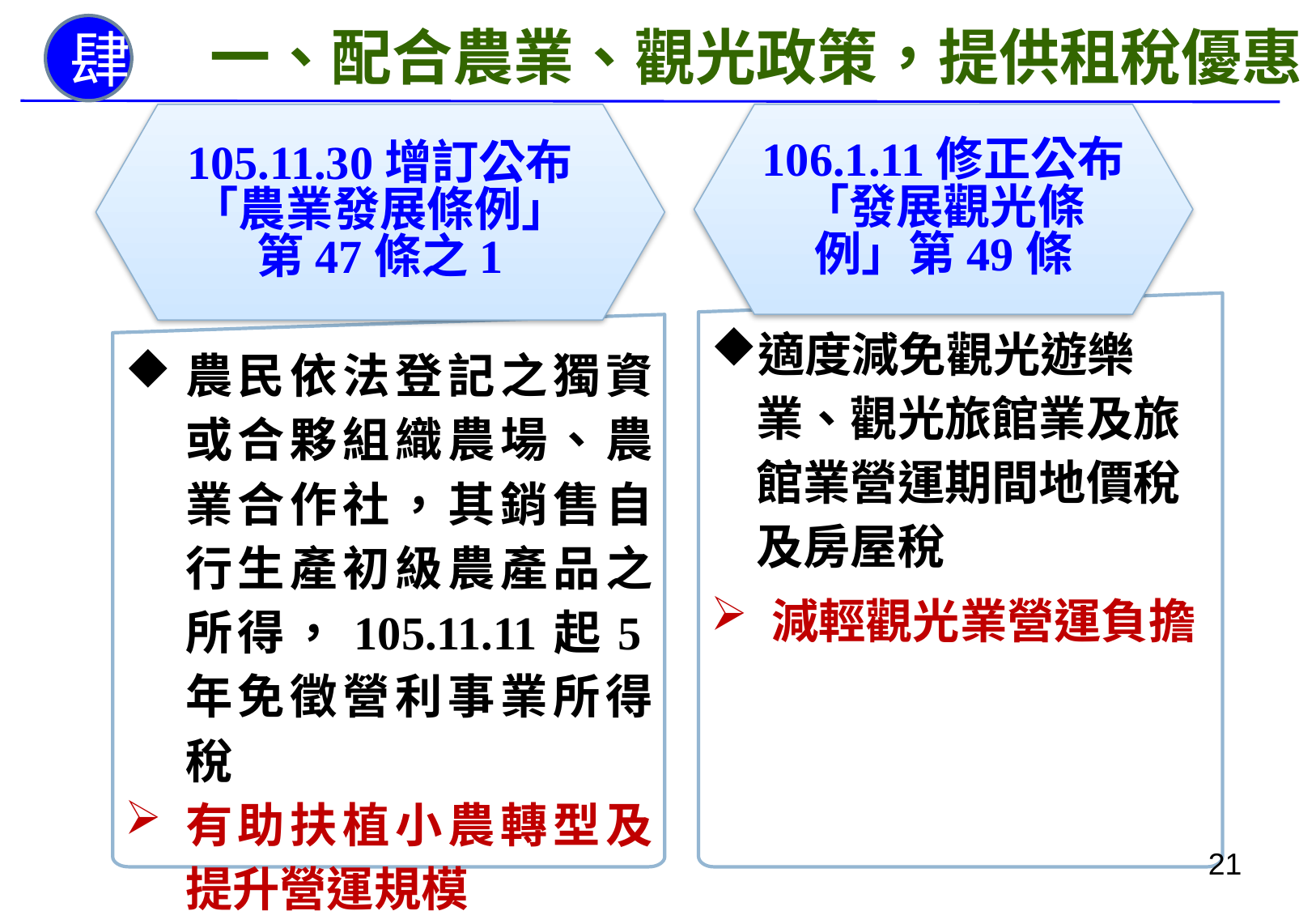

一、配合農業、觀光政策，提供租稅優惠
肆
105.11.30增訂公布
「農業發展條例」第47條之1
106.1.11修正公布
「發展觀光條例」第49條
適度減免觀光遊樂業、觀光旅館業及旅館業營運期間地價稅及房屋稅
減輕觀光業營運負擔
農民依法登記之獨資或合夥組織農場、農業合作社，其銷售自行生產初級農產品之所得，105.11.11起5年免徵營利事業所得稅
有助扶植小農轉型及提升營運規模

21